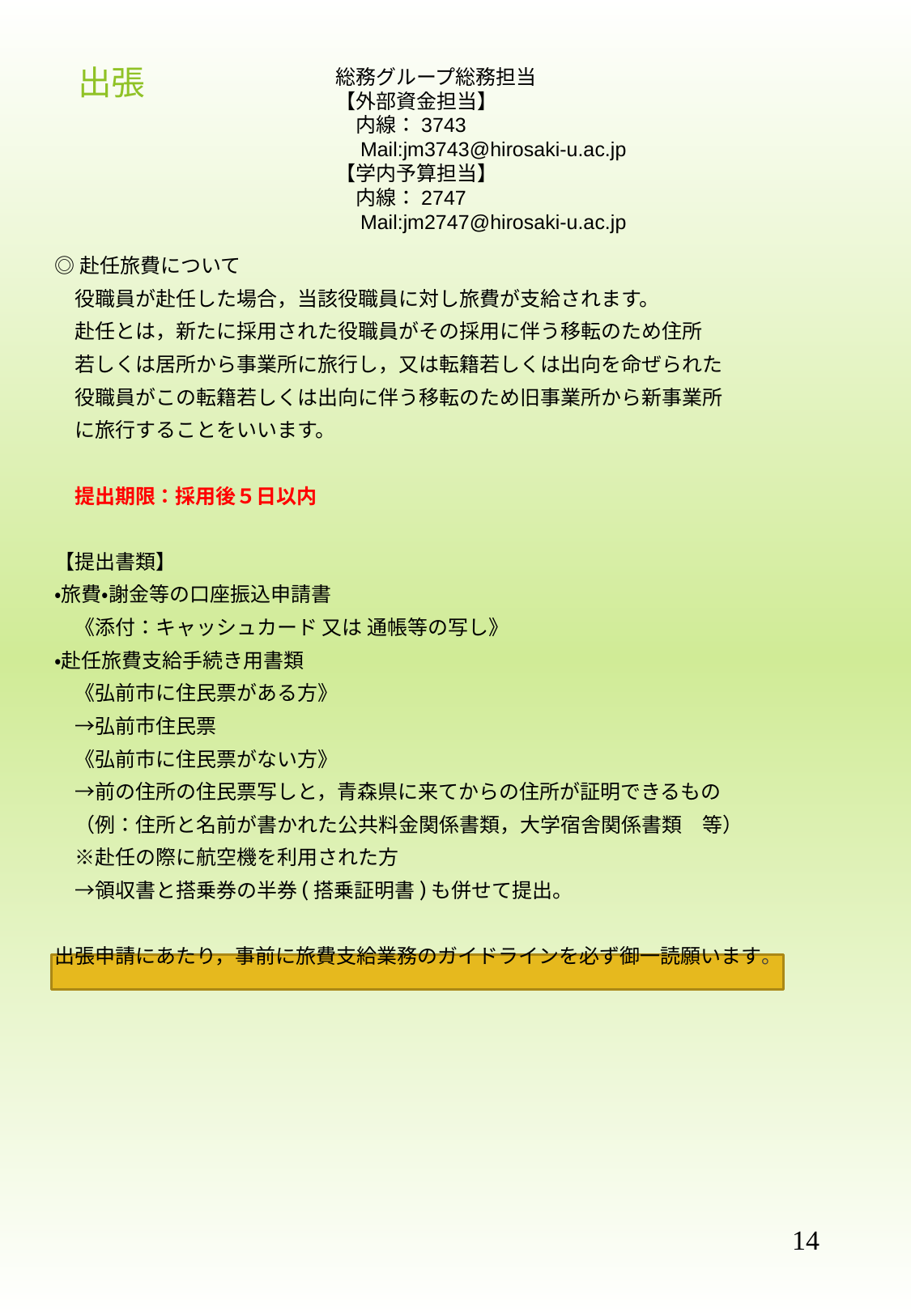

# 出張
総務グループ総務担当
【外部資金担当】
　内線：3743
　Mail:jm3743@hirosaki-u.ac.jp
【学内予算担当】
　内線：2747
　Mail:jm2747@hirosaki-u.ac.jp

◎赴任旅費について
　役職員が赴任した場合，当該役職員に対し旅費が支給されます。
　赴任とは，新たに採用された役職員がその採用に伴う移転のため住所
　若しくは居所から事業所に旅行し，又は転籍若しくは出向を命ぜられた
　役職員がこの転籍若しくは出向に伴う移転のため旧事業所から新事業所
　に旅行することをいいます。

　提出期限：採用後５日以内

【提出書類】
・旅費・謝金等の口座振込申請書
　《添付：キャッシュカード 又は 通帳等の写し》
・赴任旅費支給手続き用書類
　《弘前市に住民票がある方》
　→弘前市住民票
　《弘前市に住民票がない方》
　→前の住所の住民票写しと，青森県に来てからの住所が証明できるもの
　（例：住所と名前が書かれた公共料金関係書類，大学宿舎関係書類　等）
　※赴任の際に航空機を利用された方
　→領収書と搭乗券の半券(搭乗証明書)も併せて提出。

出張申請にあたり，事前に旅費支給業務のガイドラインを必ず御一読願います。

14